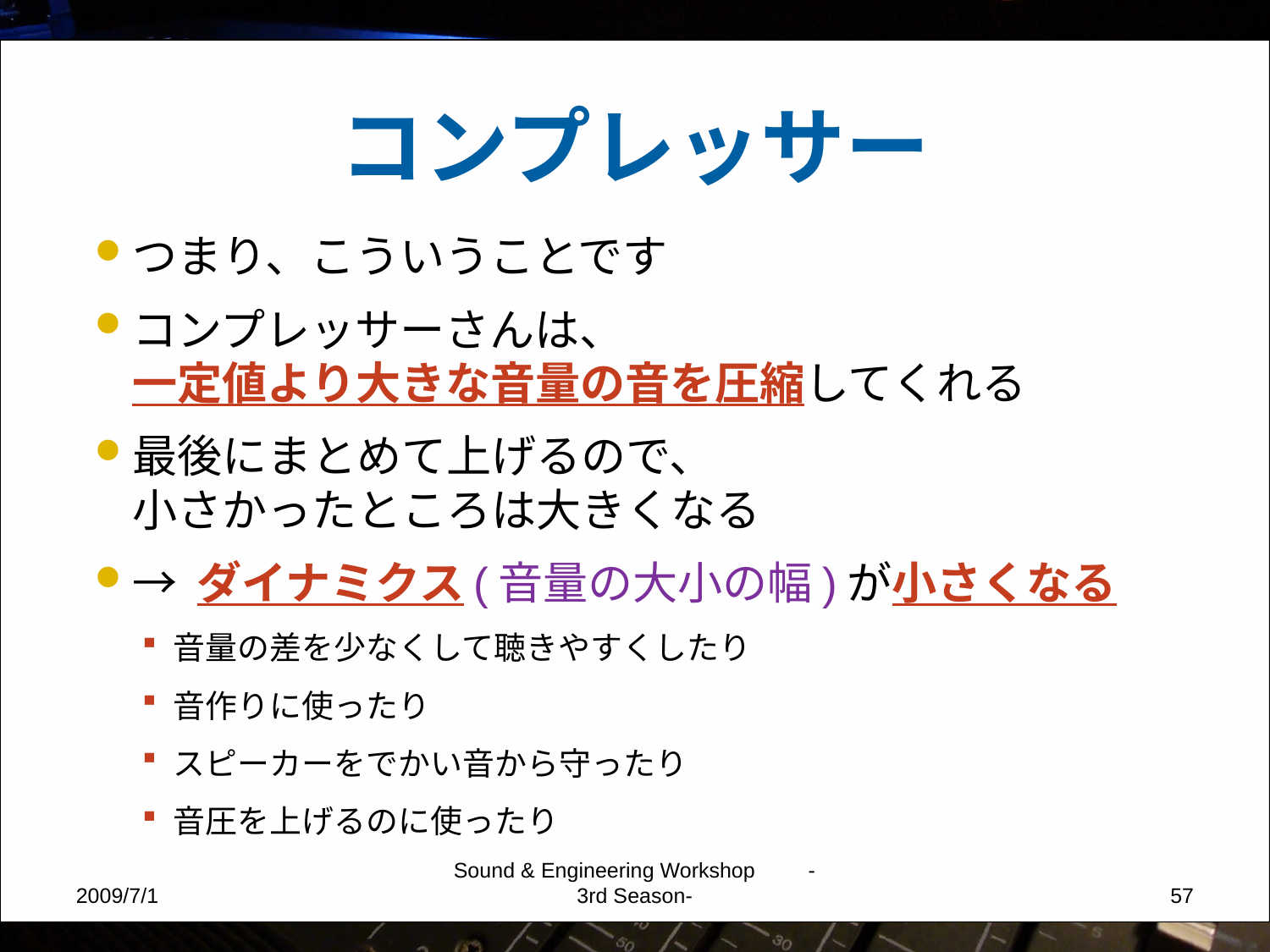

# コンプレッサー
つまり、こういうことです
コンプレッサーさんは、
一定値より大きな音量の音を圧縮してくれる
最後にまとめて上げるので、
小さかったところは大きくなる
→ ダイナミクス(音量の大小の幅)が小さくなる
音量の差を少なくして聴きやすくしたり
音作りに使ったり
スピーカーをでかい音から守ったり
音圧を上げるのに使ったり

2009/7/1
Sound & Engineering Workshop         -3rd Season-
57